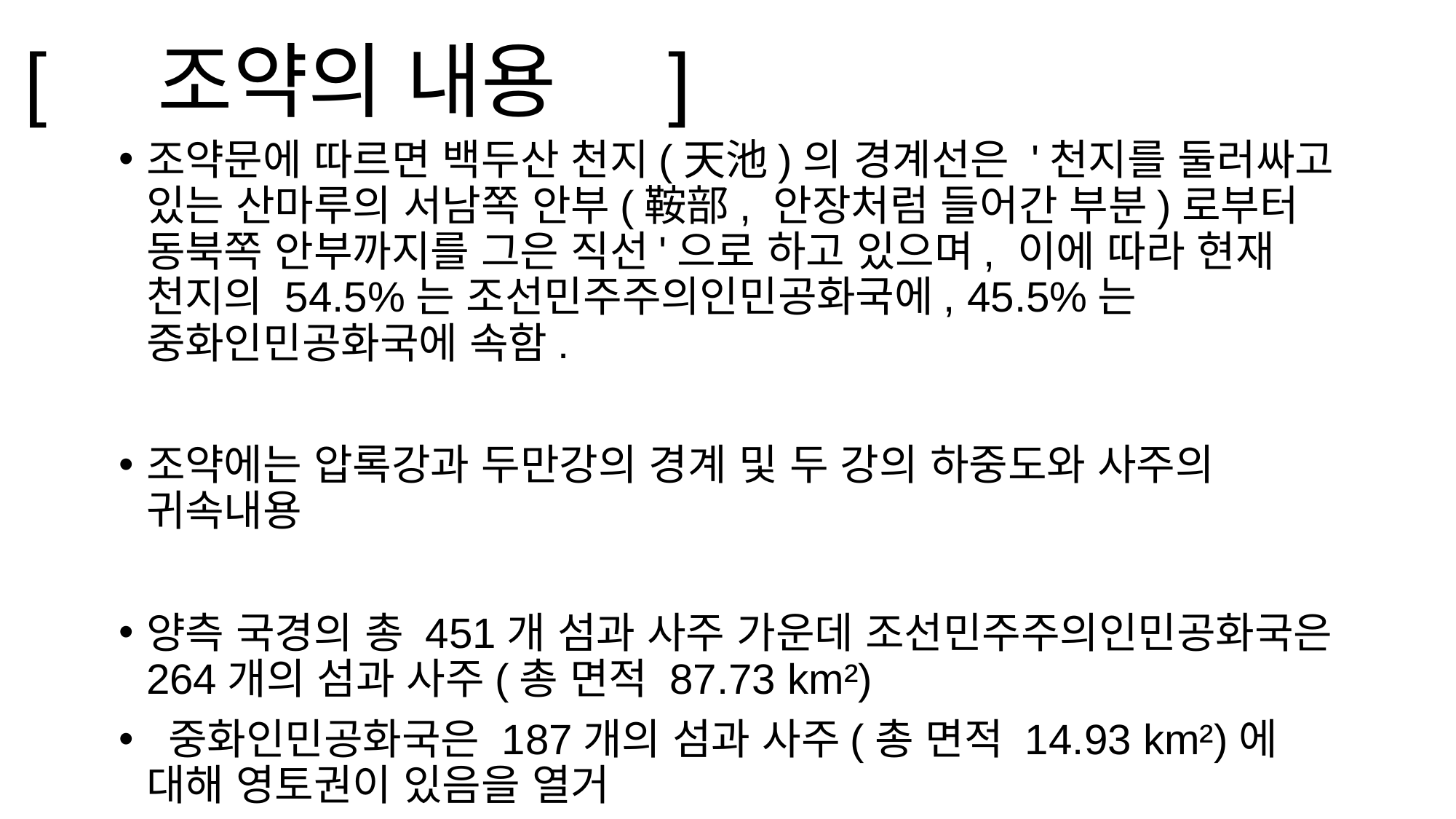

# [    조약의 내용    ]
조약문에 따르면 백두산 천지(天池)의 경계선은 '천지를 둘러싸고 있는 산마루의 서남쪽 안부(鞍部, 안장처럼 들어간 부분)로부터 동북쪽 안부까지를 그은 직선'으로 하고 있으며, 이에 따라 현재 천지의 54.5%는 조선민주주의인민공화국에, 45.5%는 중화인민공화국에 속함.

조약에는 압록강과 두만강의 경계 및 두 강의 하중도와 사주의 귀속내용

양측 국경의 총 451개 섬과 사주 가운데 조선민주주의인민공화국은 264개의 섬과 사주(총 면적 87.73 km²)
 중화인민공화국은 187개의 섬과 사주(총 면적 14.93 km²)에 대해 영토권이 있음을 열거